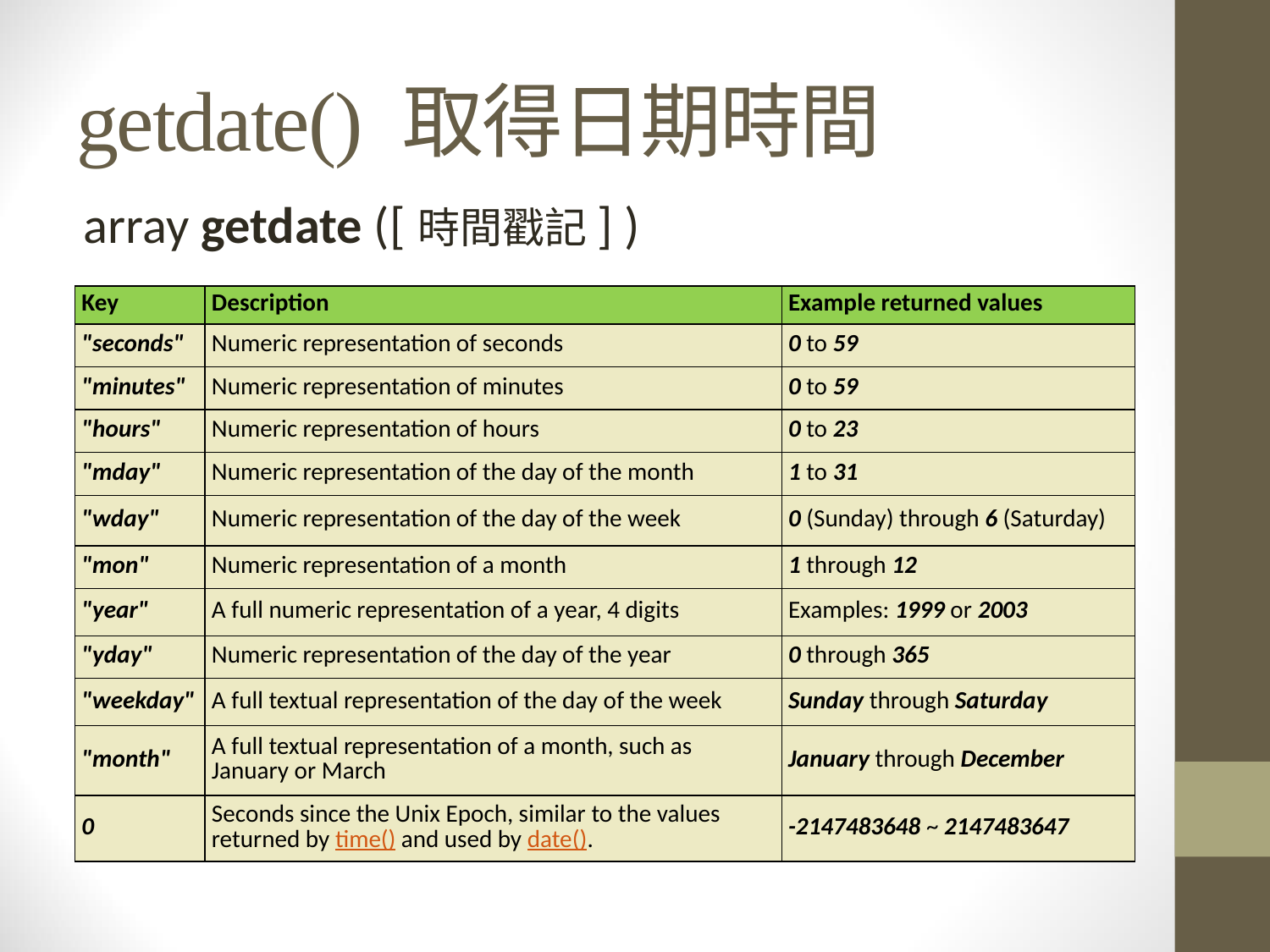

# getdate() 取得日期時間
array getdate ([時間戳記] )
| Key | Description | Example returned values |
| --- | --- | --- |
| "seconds" | Numeric representation of seconds | 0 to 59 |
| "minutes" | Numeric representation of minutes | 0 to 59 |
| "hours" | Numeric representation of hours | 0 to 23 |
| "mday" | Numeric representation of the day of the month | 1 to 31 |
| "wday" | Numeric representation of the day of the week | 0 (Sunday) through 6 (Saturday) |
| "mon" | Numeric representation of a month | 1 through 12 |
| "year" | A full numeric representation of a year, 4 digits | Examples: 1999 or 2003 |
| "yday" | Numeric representation of the day of the year | 0 through 365 |
| "weekday" | A full textual representation of the day of the week | Sunday through Saturday |
| "month" | A full textual representation of a month, such as January or March | January through December |
| 0 | Seconds since the Unix Epoch, similar to the values returned by time() and used by date(). | -2147483648 ~ 2147483647 |